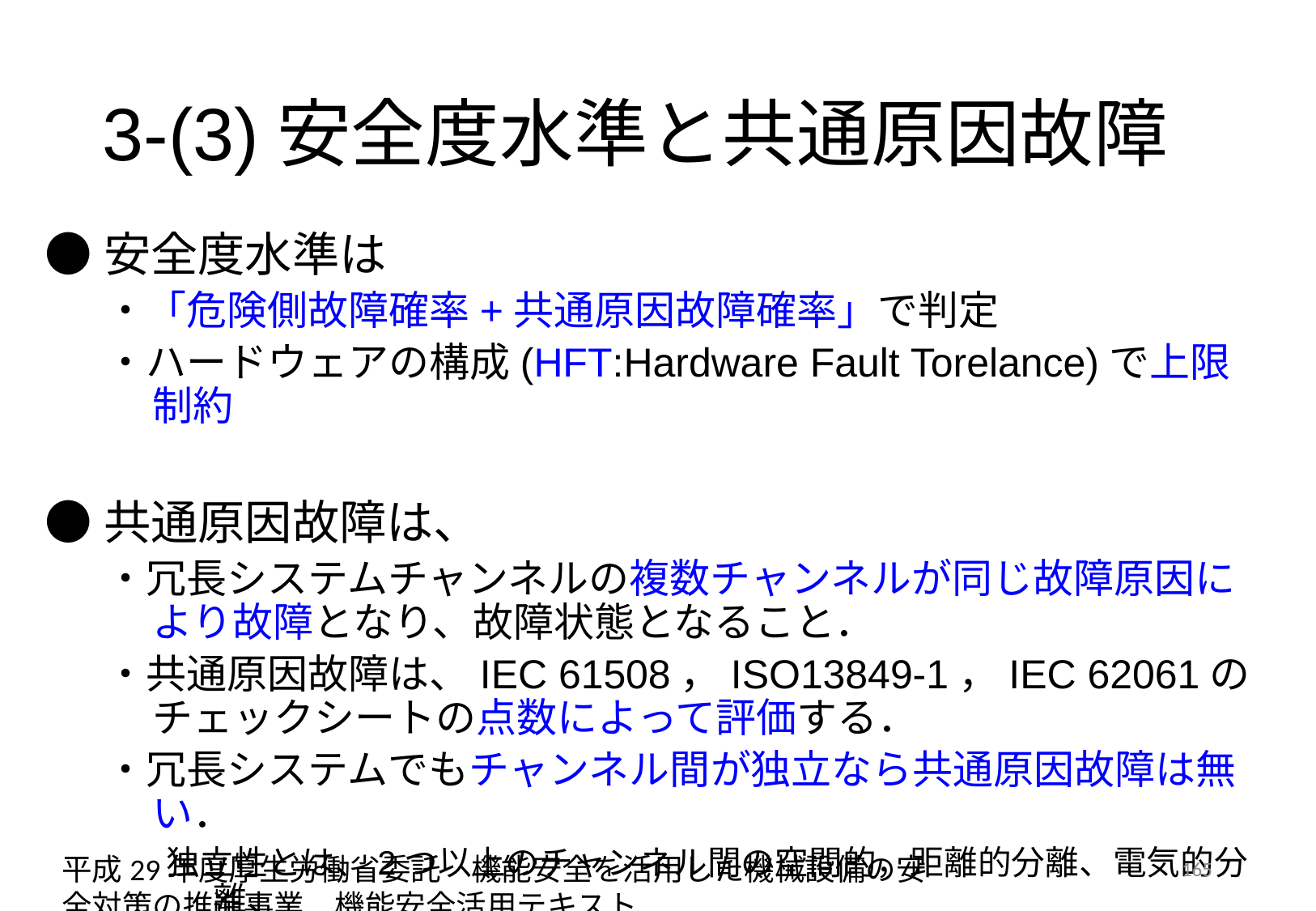

# 3-(3)安全度水準と共通原因故障
●安全度水準は
・「危険側故障確率+共通原因故障確率」で判定
・ハードウェアの構成(HFT:Hardware Fault Torelance)で上限制約

●共通原因故障は、
・冗長システムチャンネルの複数チャンネルが同じ故障原因により故障となり、故障状態となること．
・共通原因故障は、IEC 61508，ISO13849-1，IEC 62061のチェックシートの点数によって評価する．
・冗長システムでもチャンネル間が独立なら共通原因故障は無い．
独立性とは、2つ以上のチャンネル間の空間的，距離的分離、電気的分離、
使用部品の制約条件を満たすこと．

平成29年度厚生労働省委託　機能安全を活用した機械設備の安全対策の推進事業　機能安全活用テキスト
165